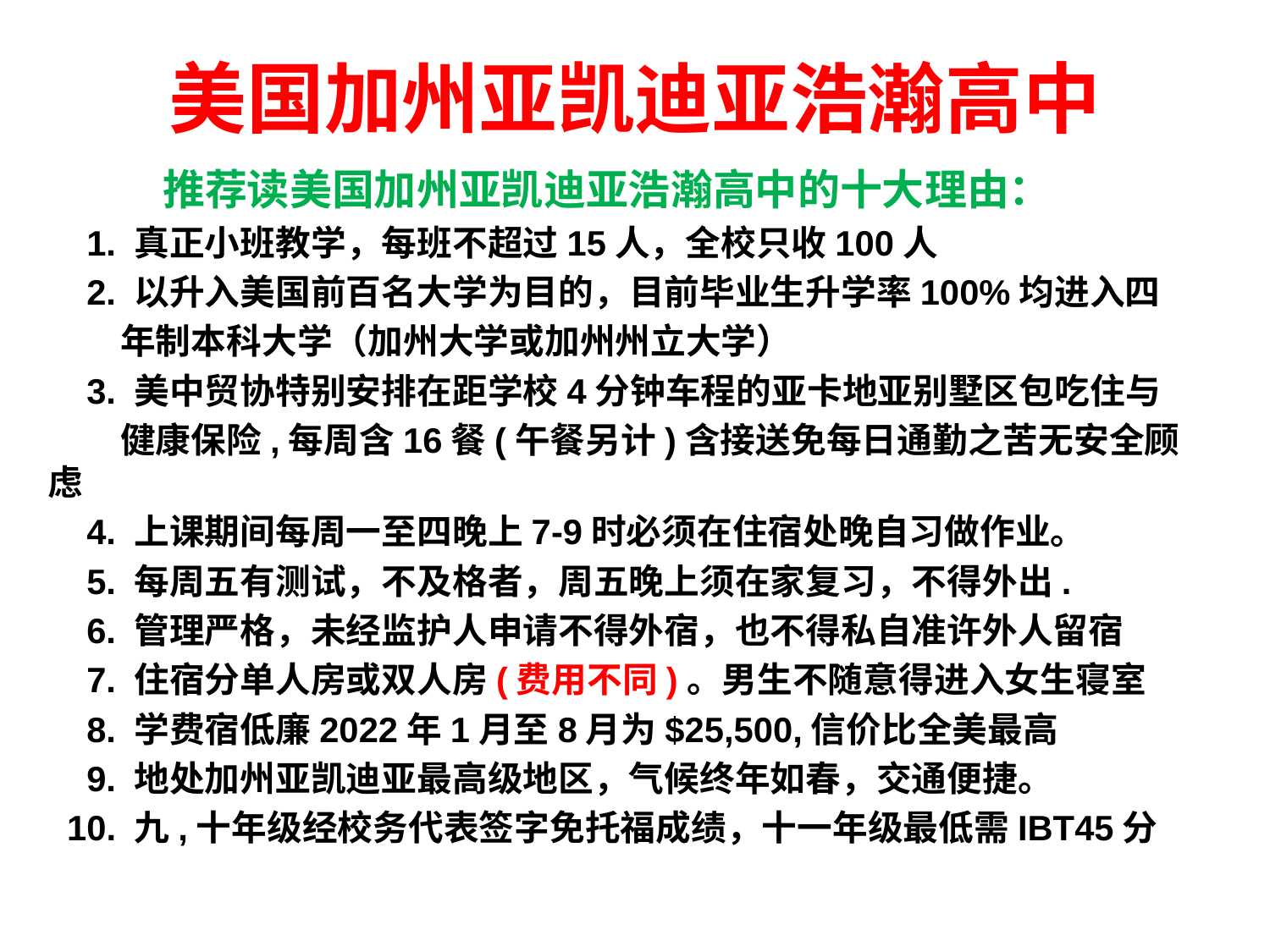

# 美国加州亚凯迪亚浩瀚高中
           推荐读美国加州亚凯迪亚浩瀚高中的十大理由：
    1. 真正小班教学，每班不超过15人，全校只收100人
    2. 以升入美国前百名大学为目的，目前毕业生升学率100%均进入四
        年制本科大学（加州大学或加州州立大学）
    3. 美中贸协特别安排在距学校4分钟车程的亚卡地亚别墅区包吃住与
        健康保险,每周含16餐(午餐另计)含接送免每日通勤之苦无安全顾虑
    4. 上课期间每周一至四晚上7-9时必须在住宿处晚自习做作业。
    5. 每周五有测试，不及格者，周五晚上须在家复习，不得外出.
    6. 管理严格，未经监护人申请不得外宿，也不得私自准许外人留宿
    7. 住宿分单人房或双人房(费用不同)。男生不随意得进入女生寝室
    8. 学费宿低廉2022年1月至8月为$25,500,信价比全美最高
    9. 地处加州亚凯迪亚最高级地区，气候终年如春，交通便捷。
  10. 九,十年级经校务代表签字免托福成绩，十一年级最低需IBT45分